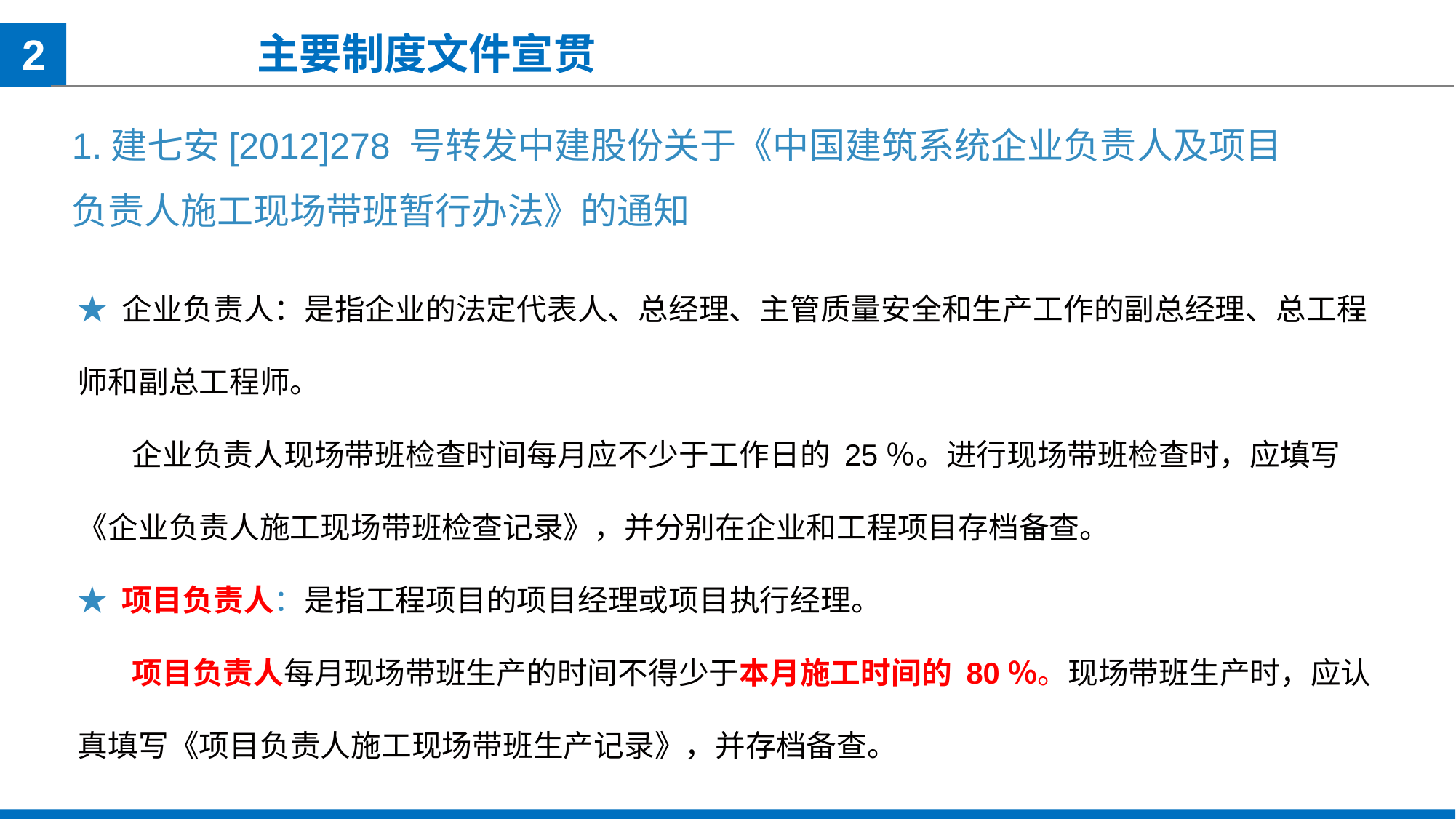

主要制度文件宣贯
2
1.建七安[2012]278 号转发中建股份关于《中国建筑系统企业负责人及项目
负责人施工现场带班暂行办法》的通知
★ 企业负责人：是指企业的法定代表人、总经理、主管质量安全和生产工作的副总经理、总工程师和副总工程师。
       企业负责人现场带班检查时间每月应不少于工作日的 25％。进行现场带班检查时，应填写《企业负责人施工现场带班检查记录》，并分别在企业和工程项目存档备查。
★ 项目负责人：是指工程项目的项目经理或项目执行经理。
       项目负责人每月现场带班生产的时间不得少于本月施工时间的 80％。现场带班生产时，应认真填写《项目负责人施工现场带班生产记录》，并存档备查。